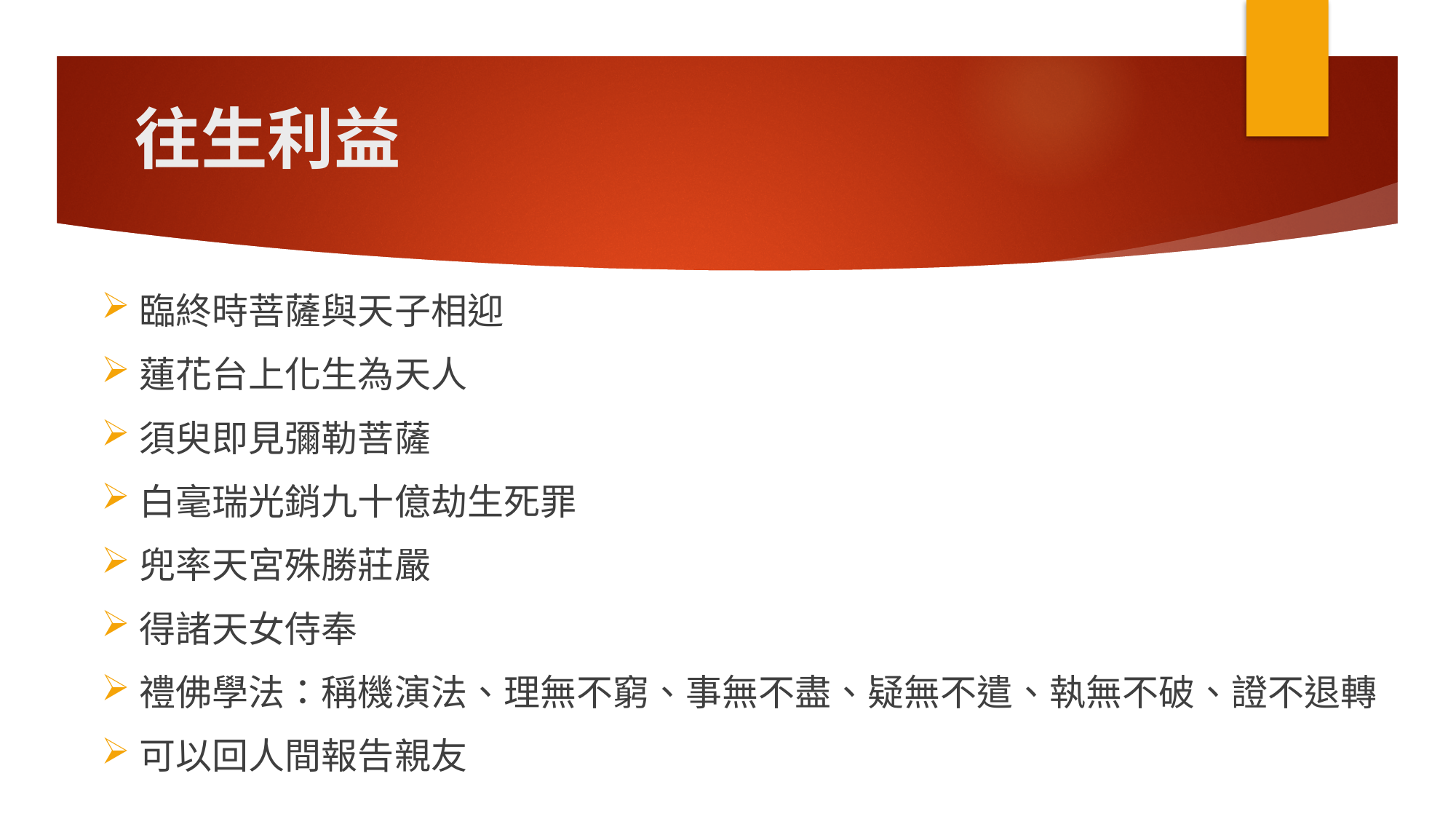

# 往生利益
臨終時菩薩與天子相迎
蓮花台上化生為天人
須臾即見彌勒菩薩
白毫瑞光銷九十億劫生死罪
兜率天宮殊勝莊嚴
得諸天女侍奉
禮佛學法：稱機演法、理無不窮、事無不盡、疑無不遣、執無不破、證不退轉
可以回人間報告親友